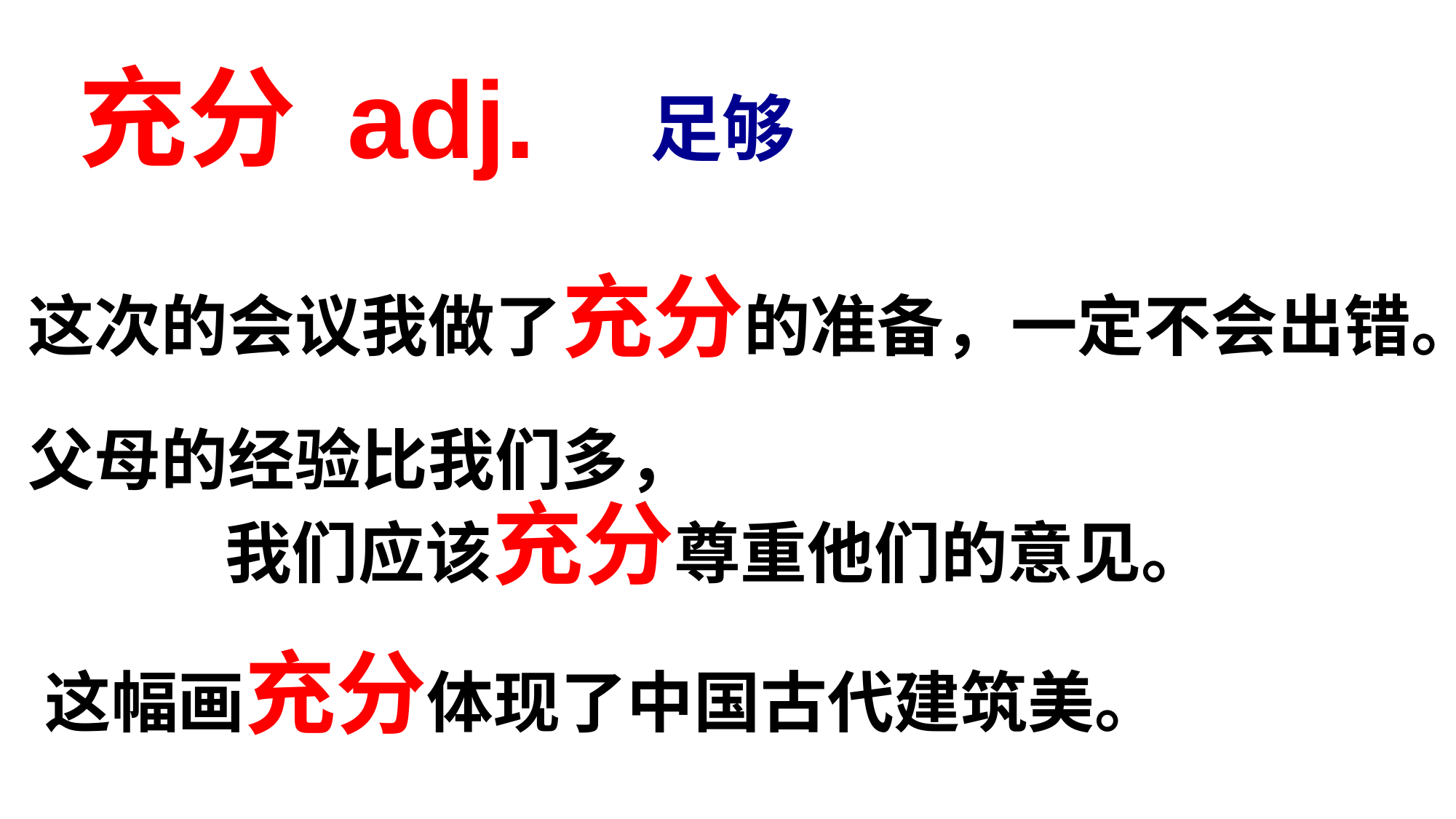

# 充分 adj.
足够
这次的会议我做了充分的准备，一定不会出错。
父母的经验比我们多，
            我们应该充分尊重他们的意见。
这幅画充分体现了中国古代建筑美。